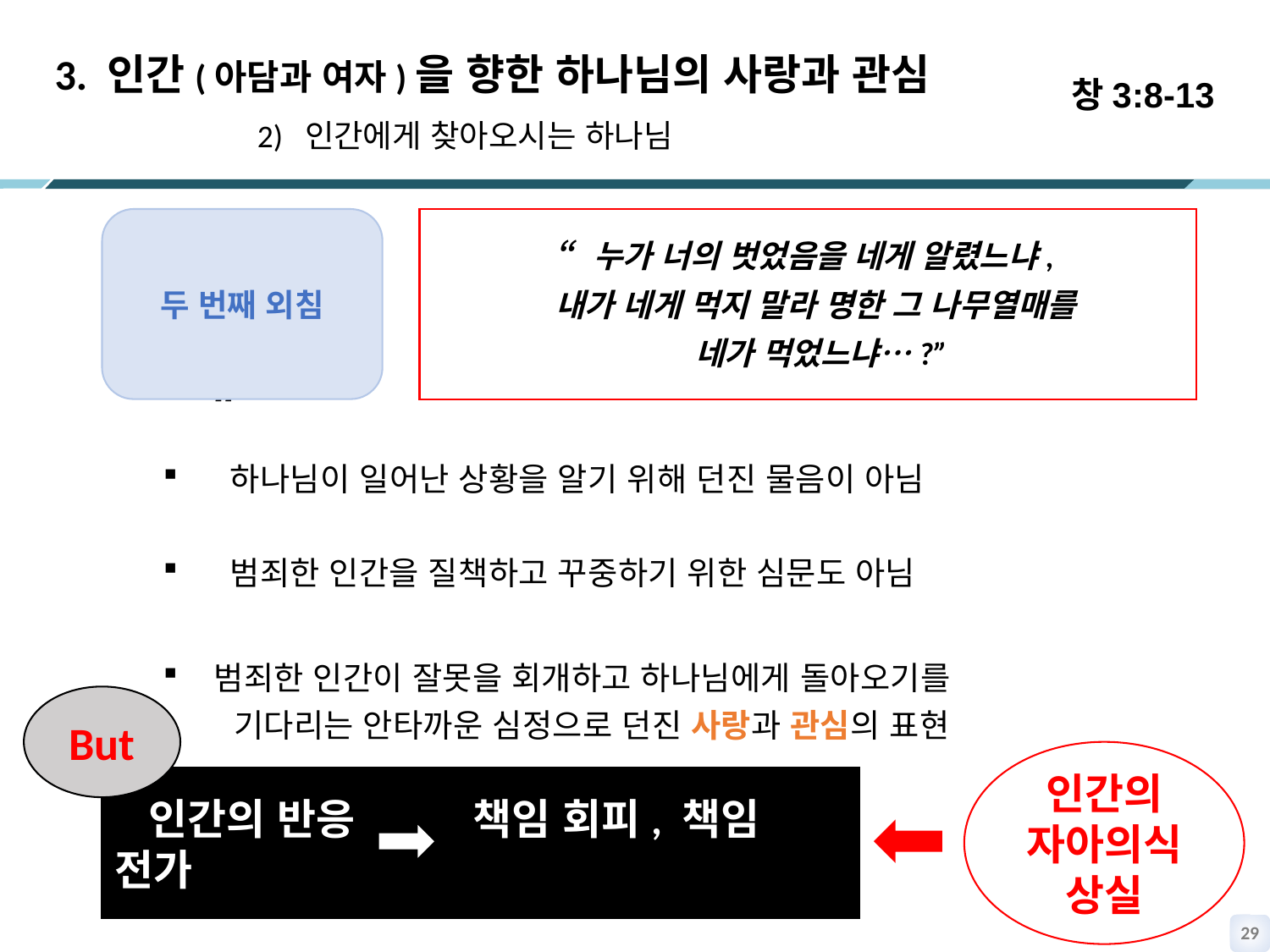

창3:8-13

  3. 인간(아담과 여자)을 향한 하나님의 사랑과 관심
2)  인간에게 찾아오시는 하나님

]]

 하나님이 일어난 상황을 알기 위해 던진 물음이 아님

 범죄한 인간을 질책하고 꾸중하기 위한 심문도 아님

범죄한 인간이 잘못을 회개하고 하나님에게 돌아오기를
       기다리는 안타까운 심정으로 던진 사랑과 관심의 표현

두 번째 외침

“누가 너의 벗었음을 네게 알렸느냐,

  내가 네게 먹지 말라 명한 그 나무열매를

   네가 먹었느냐…?”

But
인간의
자아의식 상실
  인간의 반응          책임 회피, 책임 전가

29